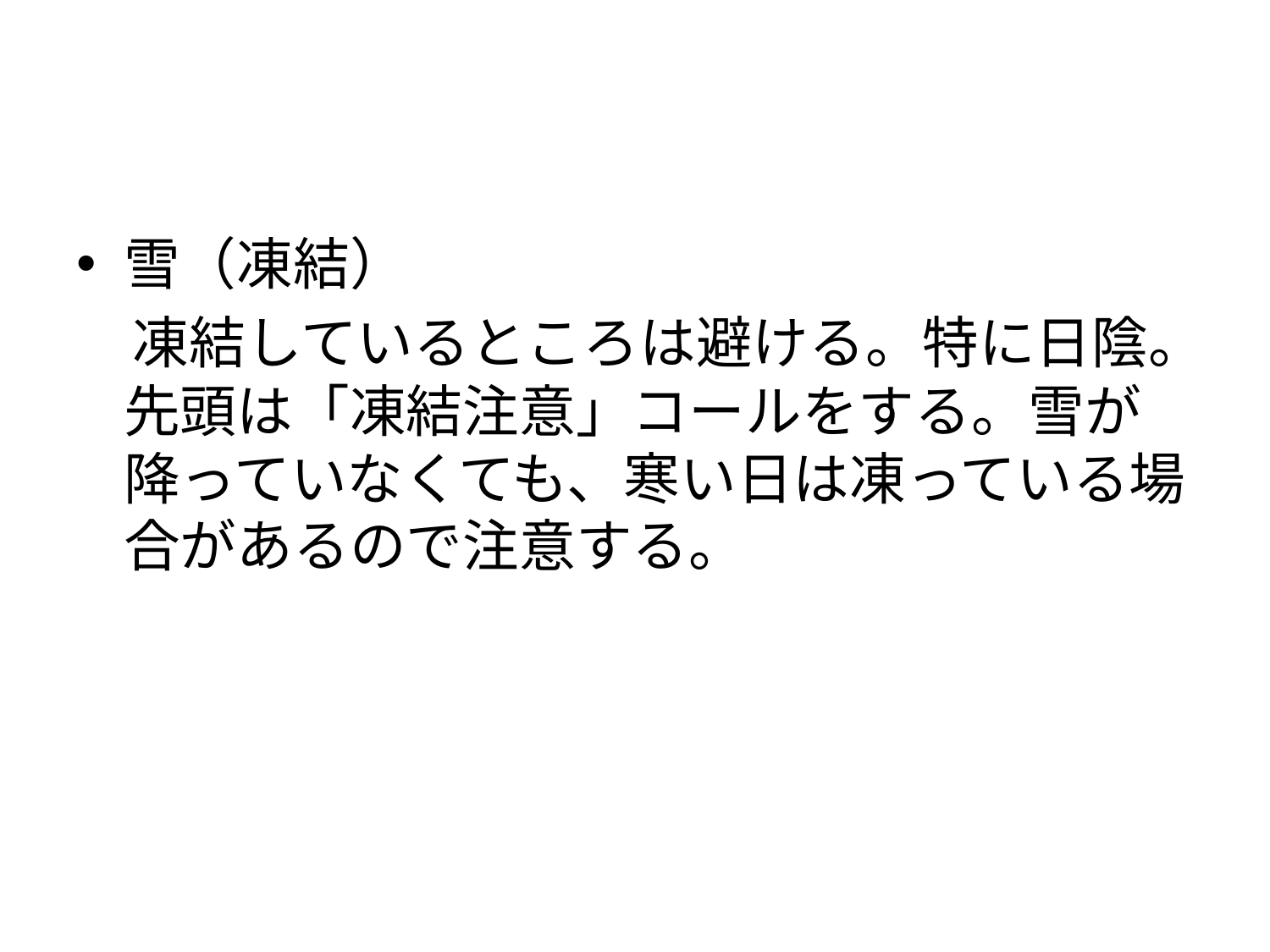

#
雪（凍結）
　凍結しているところは避ける。特に日陰。先頭は「凍結注意」コールをする。雪が降っていなくても、寒い日は凍っている場合があるので注意する。